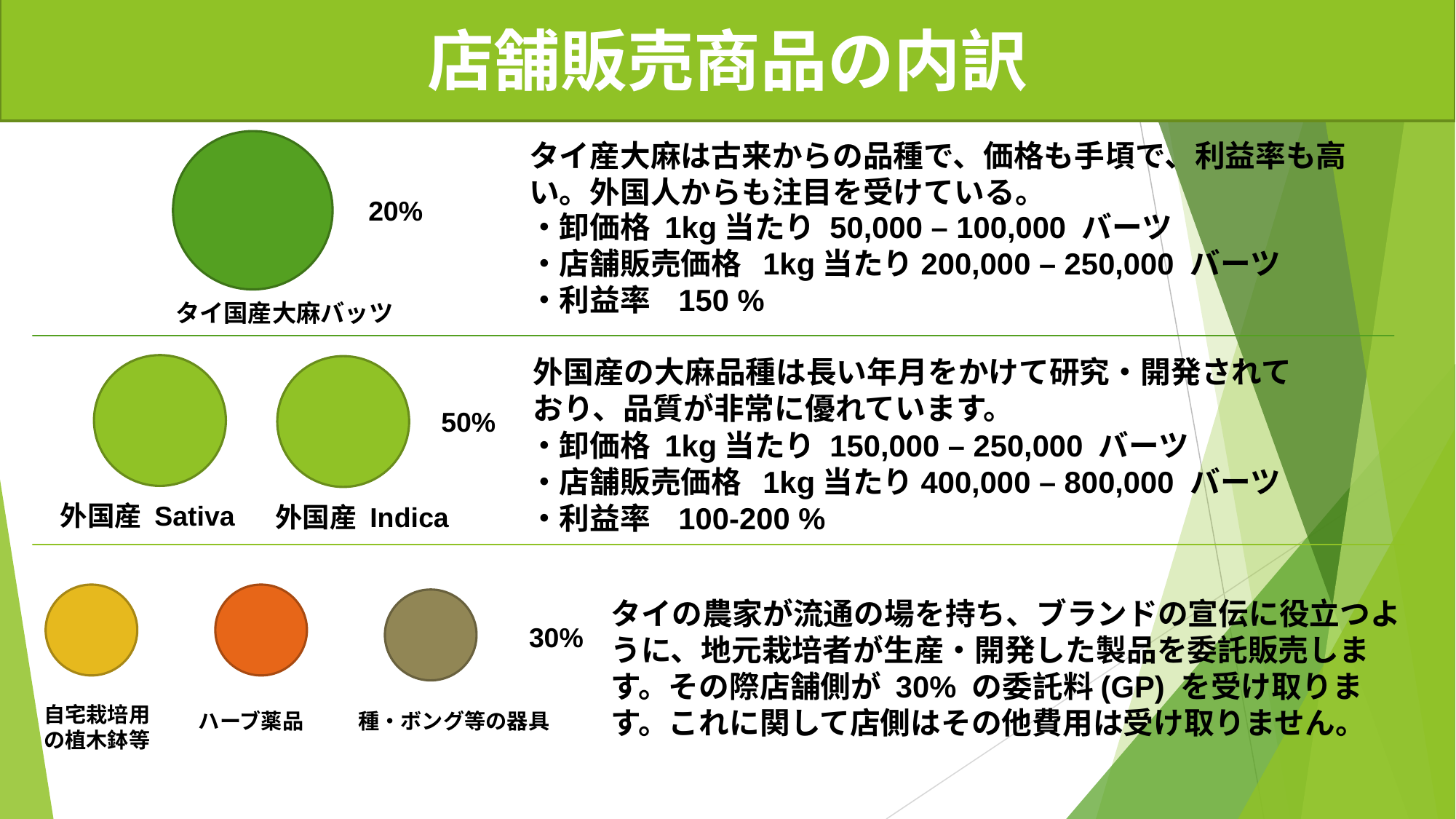

店舗販売商品の内訳

タイ産大麻は古来からの品種で、価格も手頃で、利益率も高い。外国人からも注目を受けている。
20%
・卸価格 1kg当たり 50,000 – 100,000 バーツ
・店舗販売価格  1kg当たり200,000 – 250,000 バーツ
・利益率   150 %
タイ国産大麻バッツ
外国産の大麻品種は長い年月をかけて研究・開発されて
おり、品質が非常に優れています。

50%
・卸価格 1kg当たり 150,000 – 250,000 バーツ
・店舗販売価格  1kg当たり400,000 – 800,000 バーツ
・利益率   100-200 %

外国産 Sativa
外国産 Indica

タイの農家が流通の場を持ち、ブランドの宣伝に役立つように、地元栽培者が生産・開発した製品を委託販売します。その際店舗側が 30% の委託料(GP) を受け取ります。これに関して店側はその他費用は受け取りません。

30%
自宅栽培用の植木鉢等
ハーブ薬品
種・ボング等の器具